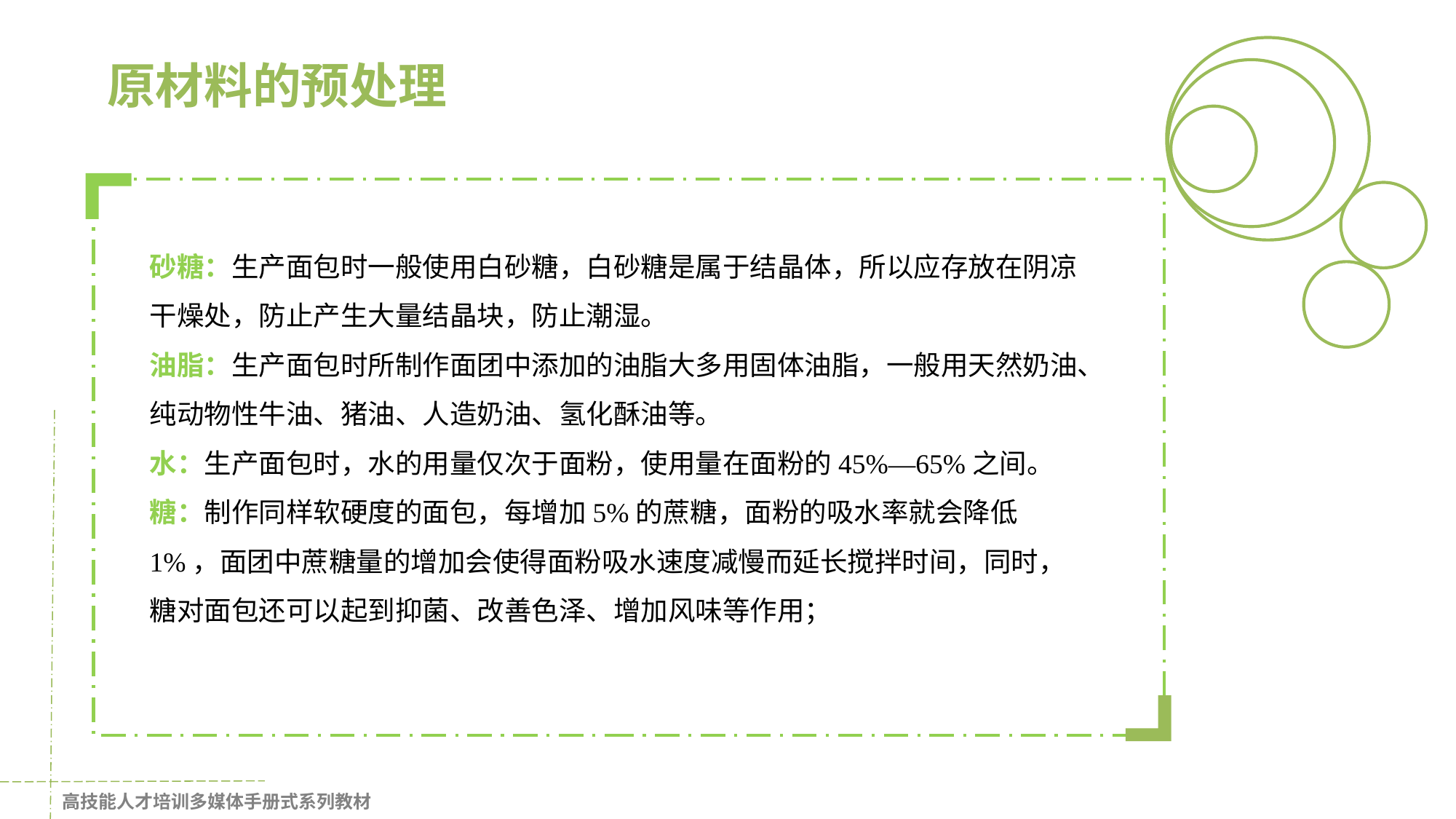

原材料的预处理

砂糖：生产面包时一般使用白砂糖，白砂糖是属于结晶体，所以应存放在阴凉干燥处，防止产生大量结晶块，防止潮湿。
油脂：生产面包时所制作面团中添加的油脂大多用固体油脂，一般用天然奶油、纯动物性牛油、猪油、人造奶油、氢化酥油等。
水：生产面包时，水的用量仅次于面粉，使用量在面粉的45%—65%之间。
糖：制作同样软硬度的面包，每增加5%的蔗糖，面粉的吸水率就会降低1%，面团中蔗糖量的增加会使得面粉吸水速度减慢而延长搅拌时间，同时，糖对面包还可以起到抑菌、改善色泽、增加风味等作用；